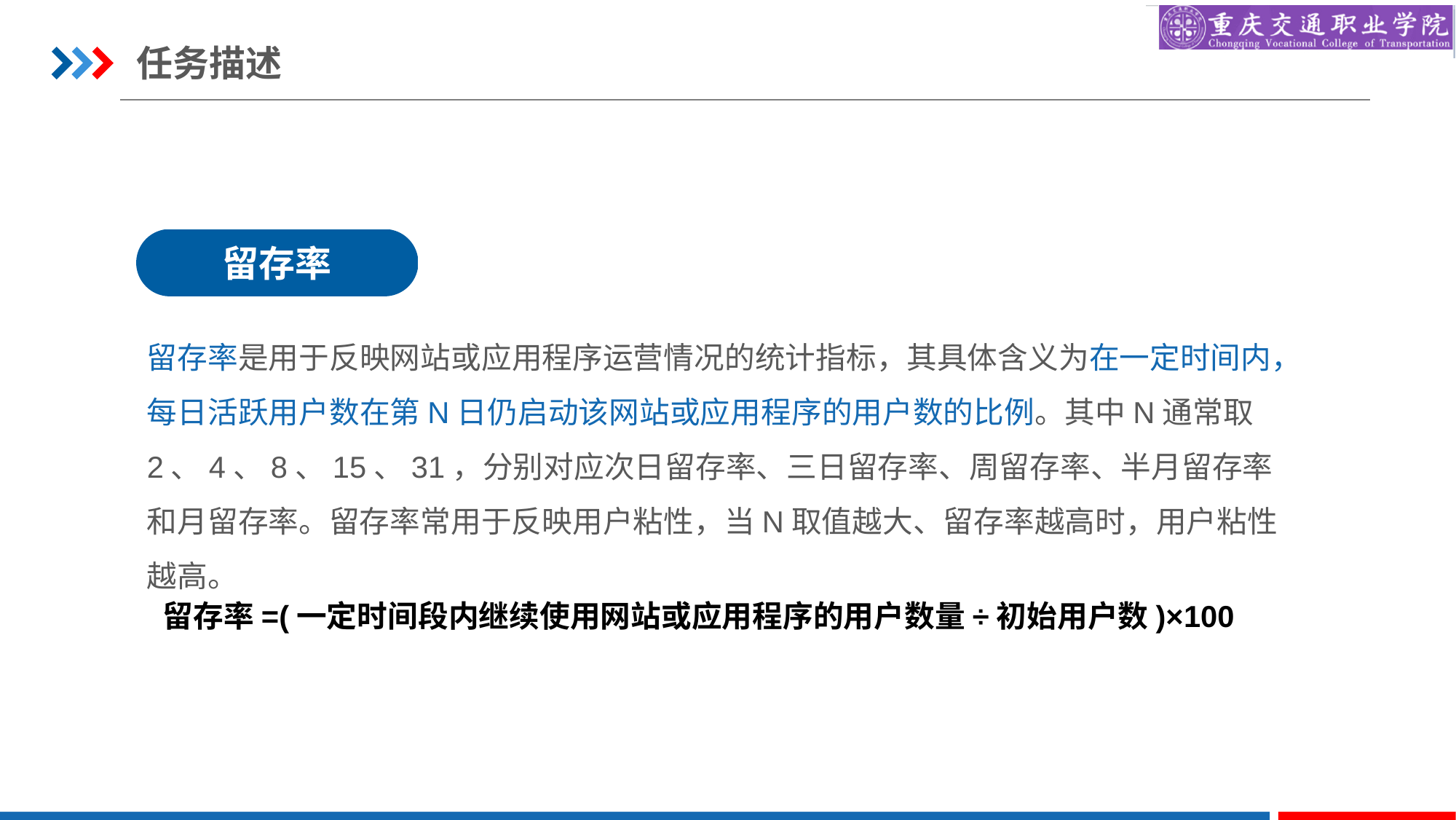

任务描述
留存率
留存率是用于反映网站或应用程序运营情况的统计指标，其具体含义为在一定时间内，每日活跃用户数在第N日仍启动该网站或应用程序的用户数的比例。其中N通常取2、4、8、15、31，分别对应次日留存率、三日留存率、周留存率、半月留存率和月留存率。留存率常用于反映用户粘性，当N取值越大、留存率越高时，用户粘性越高。
留存率=(一定时间段内继续使用网站或应用程序的用户数量÷初始用户数)×100